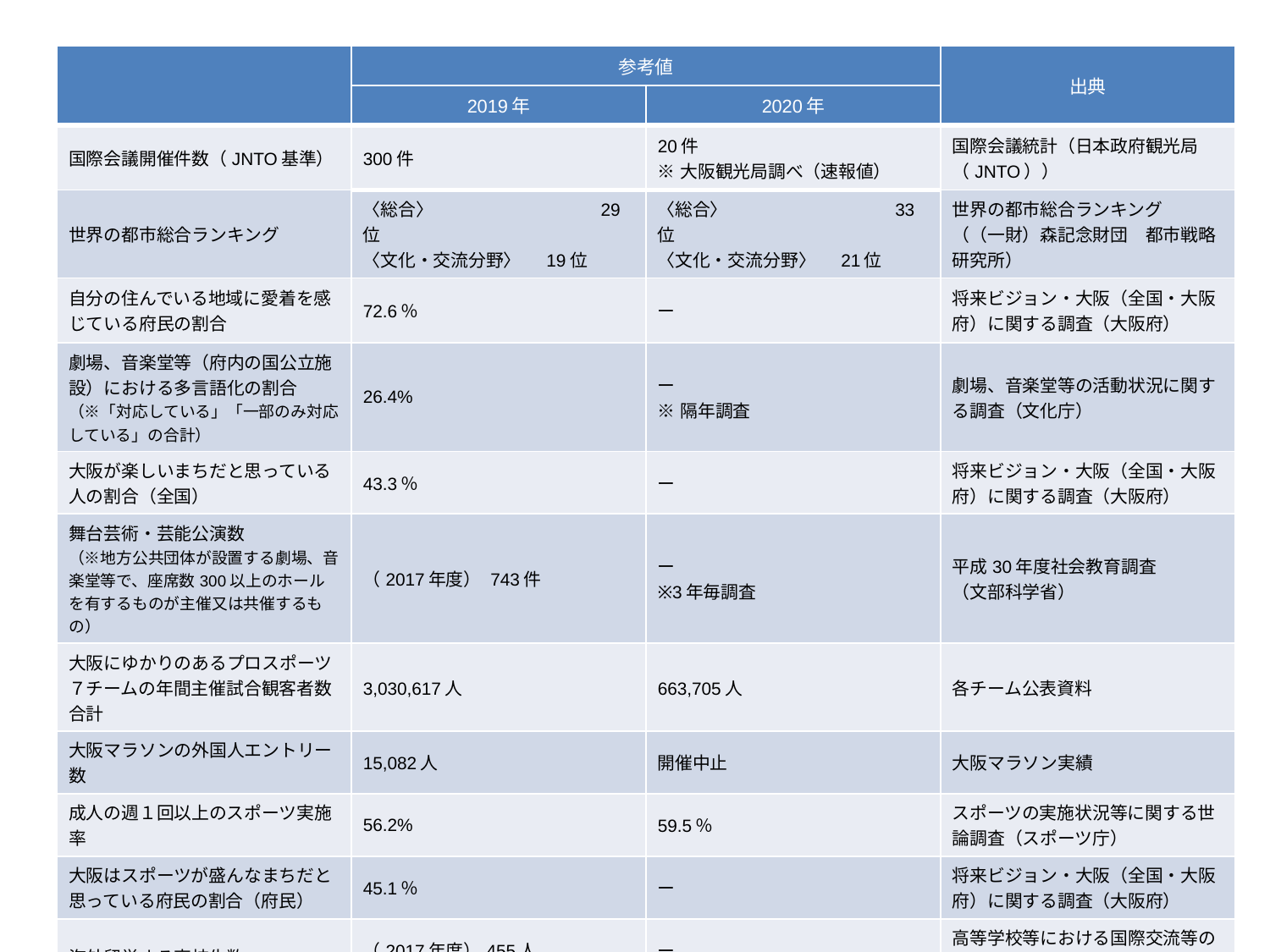

|  | 参考値 |  | 出典 |
| --- | --- | --- | --- |
|  | 2019年 | 2020年 |  |
| 国際会議開催件数（JNTO基準） | 300件 | 20件 ※大阪観光局調べ（速報値） | 国際会議統計（日本政府観光局（JNTO）） |
| 世界の都市総合ランキング | 〈総合〉　　　　　　　　　 29位 〈文化・交流分野〉 19位 | 〈総合〉　　　　　　　　　 33位 〈文化・交流分野〉 21位 | 世界の都市総合ランキング （（一財）森記念財団　都市戦略研究所） |
| 自分の住んでいる地域に愛着を感じている府民の割合 | 72.6％ | ー | 将来ビジョン・大阪（全国・大阪府）に関する調査（大阪府） |
| 劇場、音楽堂等（府内の国公立施設）における多言語化の割合 （※「対応している」「一部のみ対応している」の合計） | 26.4% | ー ※隔年調査 | 劇場、音楽堂等の活動状況に関する調査（文化庁） |
| 大阪が楽しいまちだと思っている人の割合（全国） | 43.3％ | ー | 将来ビジョン・大阪（全国・大阪府）に関する調査（大阪府） |
| 舞台芸術・芸能公演数 （※地方公共団体が設置する劇場、音楽堂等で、座席数300以上のホールを有するものが主催又は共催するもの） | （2017年度） 743件 | ー ※3年毎調査 | 平成30年度社会教育調査 （文部科学省） |
| 大阪にゆかりのあるプロスポーツ７チームの年間主催試合観客者数合計 | 3,030,617人 | 663,705人 | 各チーム公表資料 |
| 大阪マラソンの外国人エントリー数 | 15,082人 | 開催中止 | 大阪マラソン実績 |
| 成人の週１回以上のスポーツ実施率 | 56.2% | 59.5％ | スポーツの実施状況等に関する世論調査（スポーツ庁） |
| 大阪はスポーツが盛んなまちだと思っている府民の割合（府民） | 45.1％ | ー | 将来ビジョン・大阪（全国・大阪府）に関する調査（大阪府） |
| 海外留学する高校生数 | （2017年度）455人 | ー | 高等学校等における国際交流等の状況について（文部科学省） |
| 海外留学する大学生数（大阪府内の大学） ※３か月以上の留学 | （2018年度）3,660人 （うち協定等に基づく留学3,045人） | （2019年度）2,952人 （うち協定等に基づく留学2,431人） | 日本人学生留学状況調査 （独立行政法人日本学生支援機構（JASSO）） |